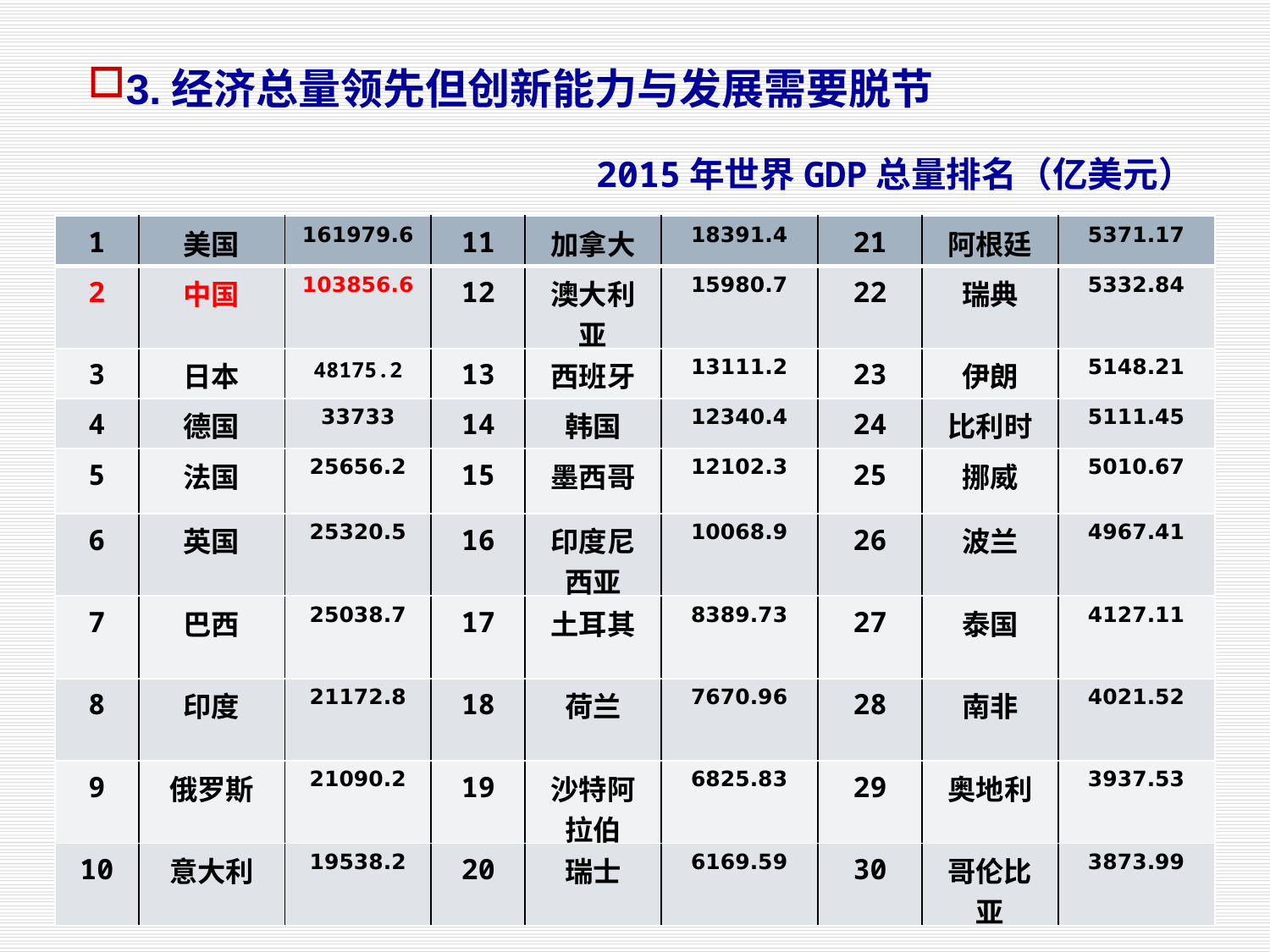

3.经济总量领先但创新能力与发展需要脱节
2015年世界GDP总量排名（亿美元）
| 1 | 美国 | 161979.6 | 11 | 加拿大 | 18391.4 | 21 | 阿根廷 | 5371.17 |
| --- | --- | --- | --- | --- | --- | --- | --- | --- |
| 2 | 中国 | 103856.6 | 12 | 澳大利亚 | 15980.7 | 22 | 瑞典 | 5332.84 |
| 3 | 日本 | 48175.2 | 13 | 西班牙 | 13111.2 | 23 | 伊朗 | 5148.21 |
| 4 | 德国 | 33733 | 14 | 韩国 | 12340.4 | 24 | 比利时 | 5111.45 |
| 5 | 法国 | 25656.2 | 15 | 墨西哥 | 12102.3 | 25 | 挪威 | 5010.67 |
| 6 | 英国 | 25320.5 | 16 | 印度尼西亚 | 10068.9 | 26 | 波兰 | 4967.41 |
| 7 | 巴西 | 25038.7 | 17 | 土耳其 | 8389.73 | 27 | 泰国 | 4127.11 |
| 8 | 印度 | 21172.8 | 18 | 荷兰 | 7670.96 | 28 | 南非 | 4021.52 |
| 9 | 俄罗斯 | 21090.2 | 19 | 沙特阿拉伯 | 6825.83 | 29 | 奥地利 | 3937.53 |
| 10 | 意大利 | 19538.2 | 20 | 瑞士 | 6169.59 | 30 | 哥伦比亚 | 3873.99 |